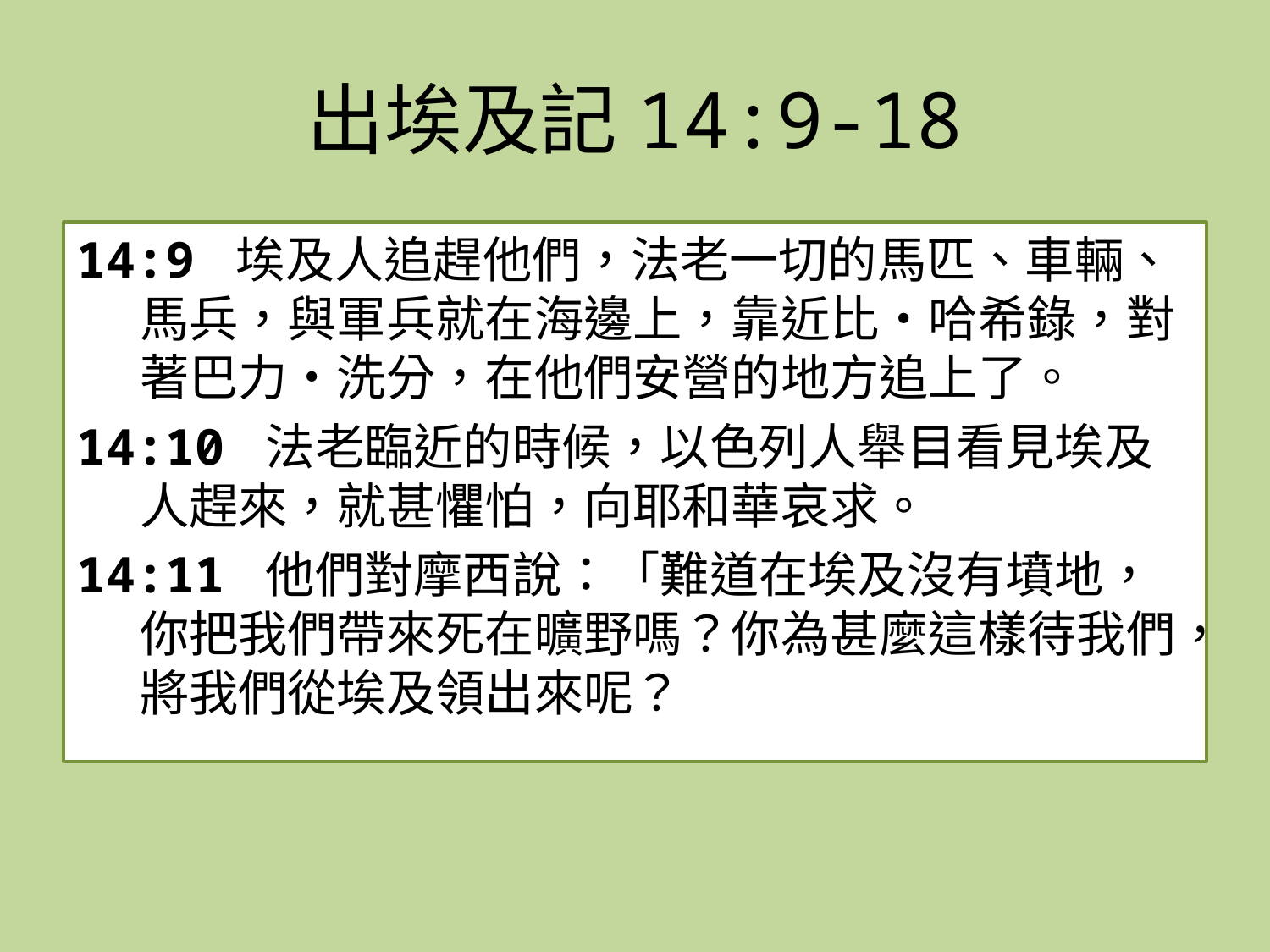

# 出埃及記14:9-18
14:9 埃及人追趕他們，法老一切的馬匹、車輛、馬兵，與軍兵就在海邊上，靠近比•哈希錄，對著巴力•洗分，在他們安營的地方追上了。
14:10 法老臨近的時候，以色列人舉目看見埃及人趕來，就甚懼怕，向耶和華哀求。
14:11 他們對摩西說：「難道在埃及沒有墳地，你把我們帶來死在曠野嗎？你為甚麼這樣待我們，將我們從埃及領出來呢？